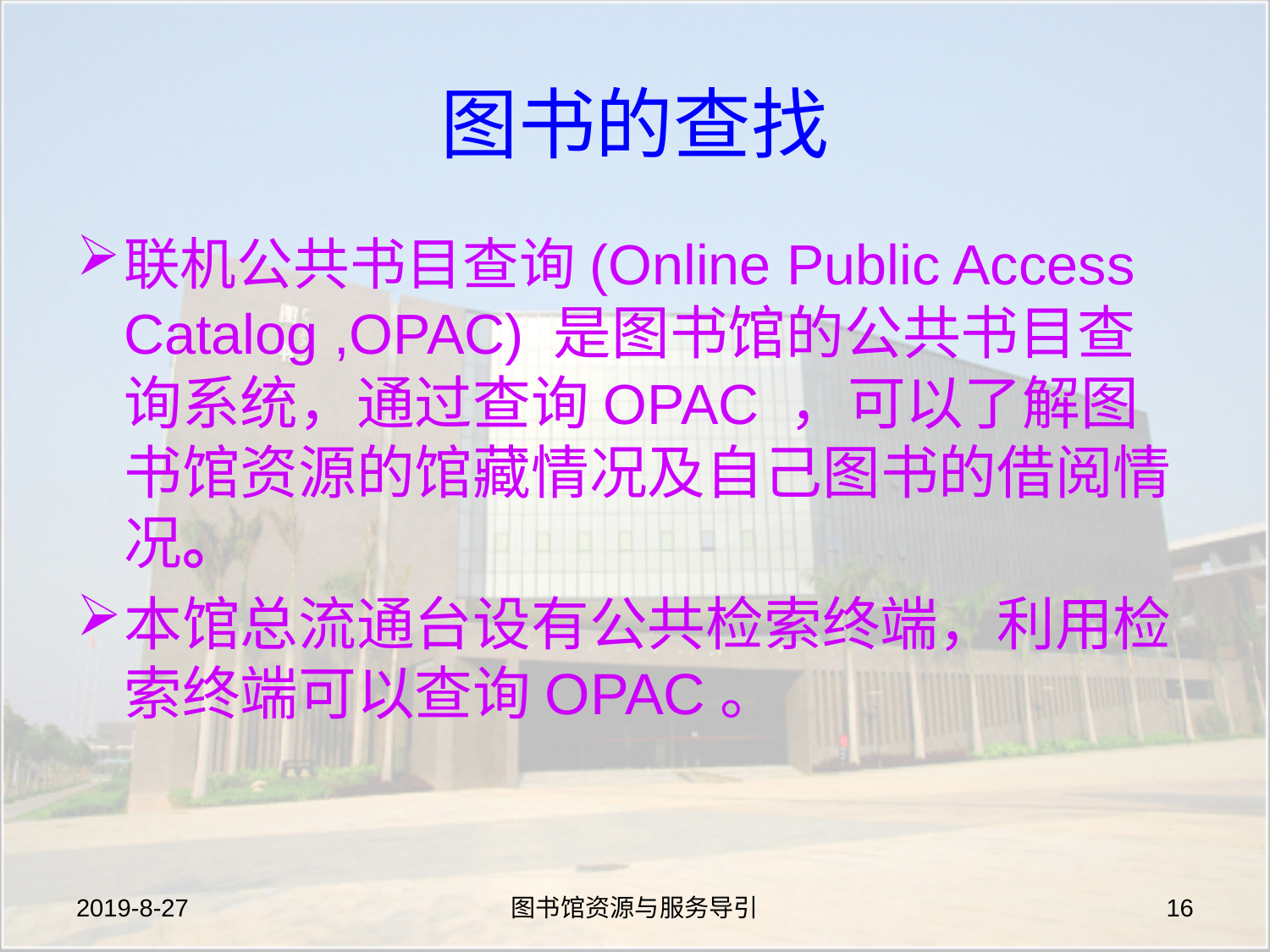

# 图书的查找
联机公共书目查询(Online Public Access Catalog ,OPAC) 是图书馆的公共书目查询系统，通过查询OPAC ，可以了解图书馆资源的馆藏情况及自己图书的借阅情况。
本馆总流通台设有公共检索终端，利用检索终端可以查询OPAC。

2019-8-27
图书馆资源与服务导引
16